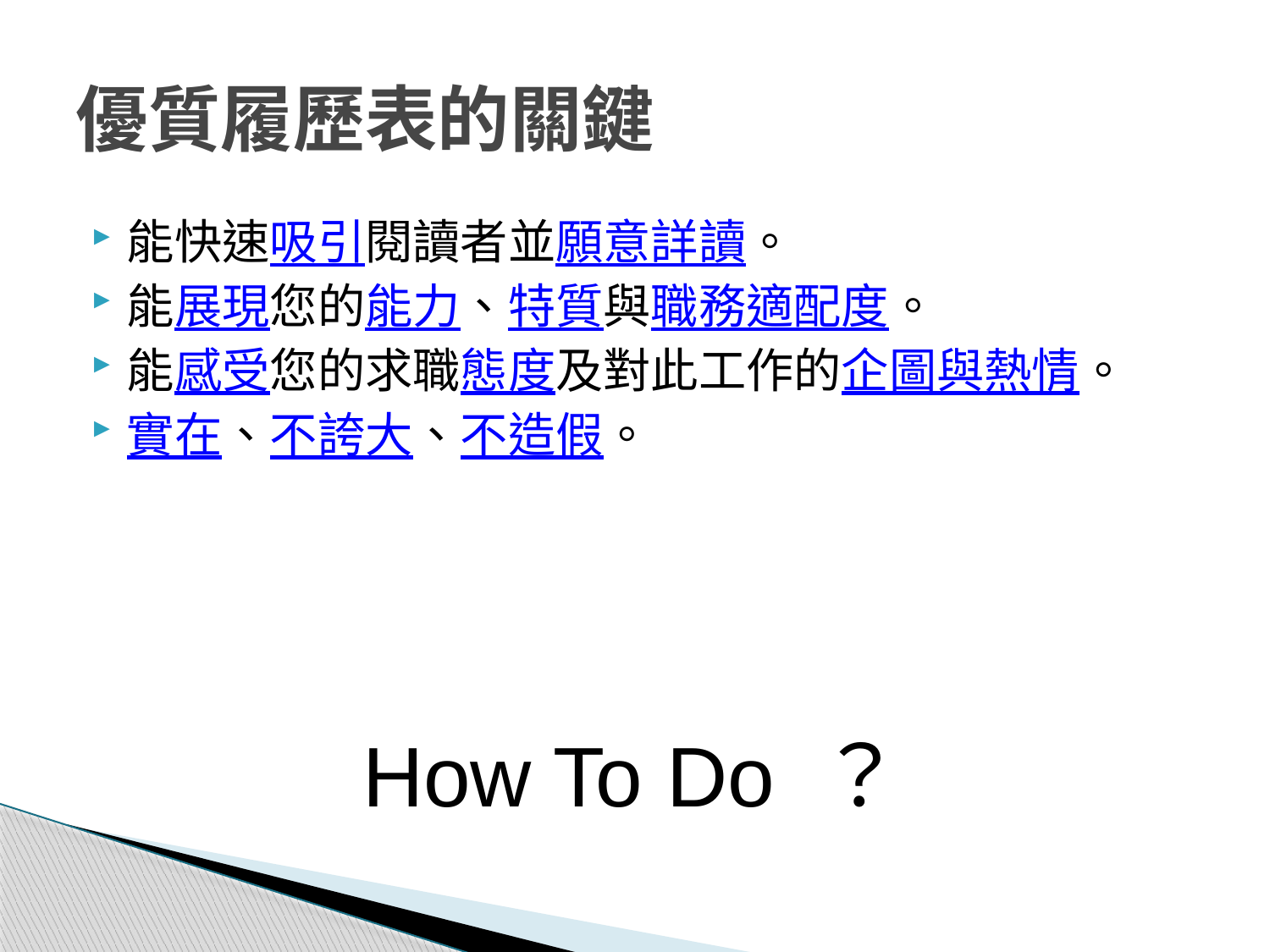

# 優質履歷表的關鍵
能快速吸引閱讀者並願意詳讀。
能展現您的能力、特質與職務適配度。
能感受您的求職態度及對此工作的企圖與熱情。
實在、不誇大、不造假。
How To Do ？